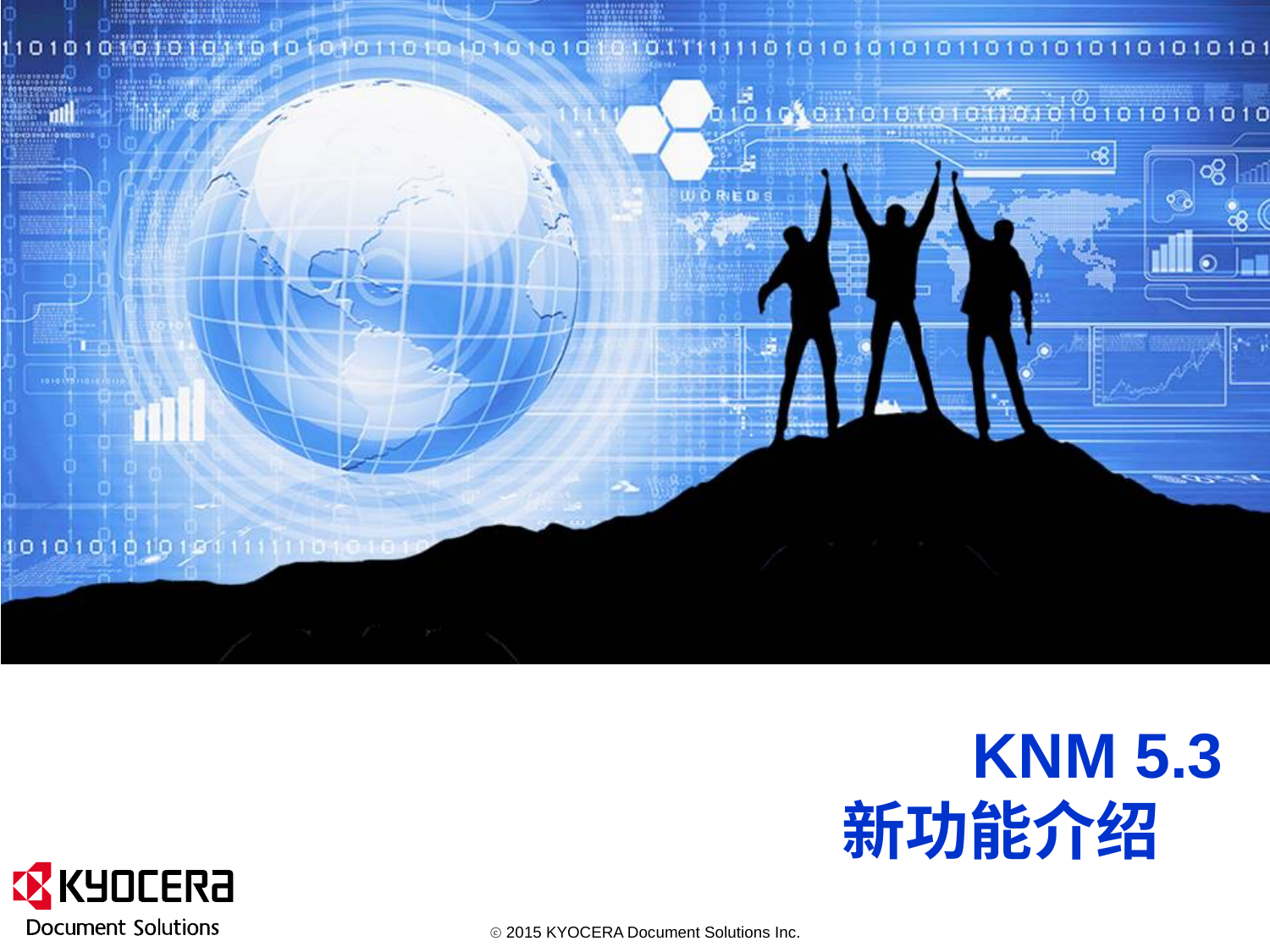

KNM 5.3
新功能介绍
ⓒ 2015 KYOCERA Document Solutions Inc.